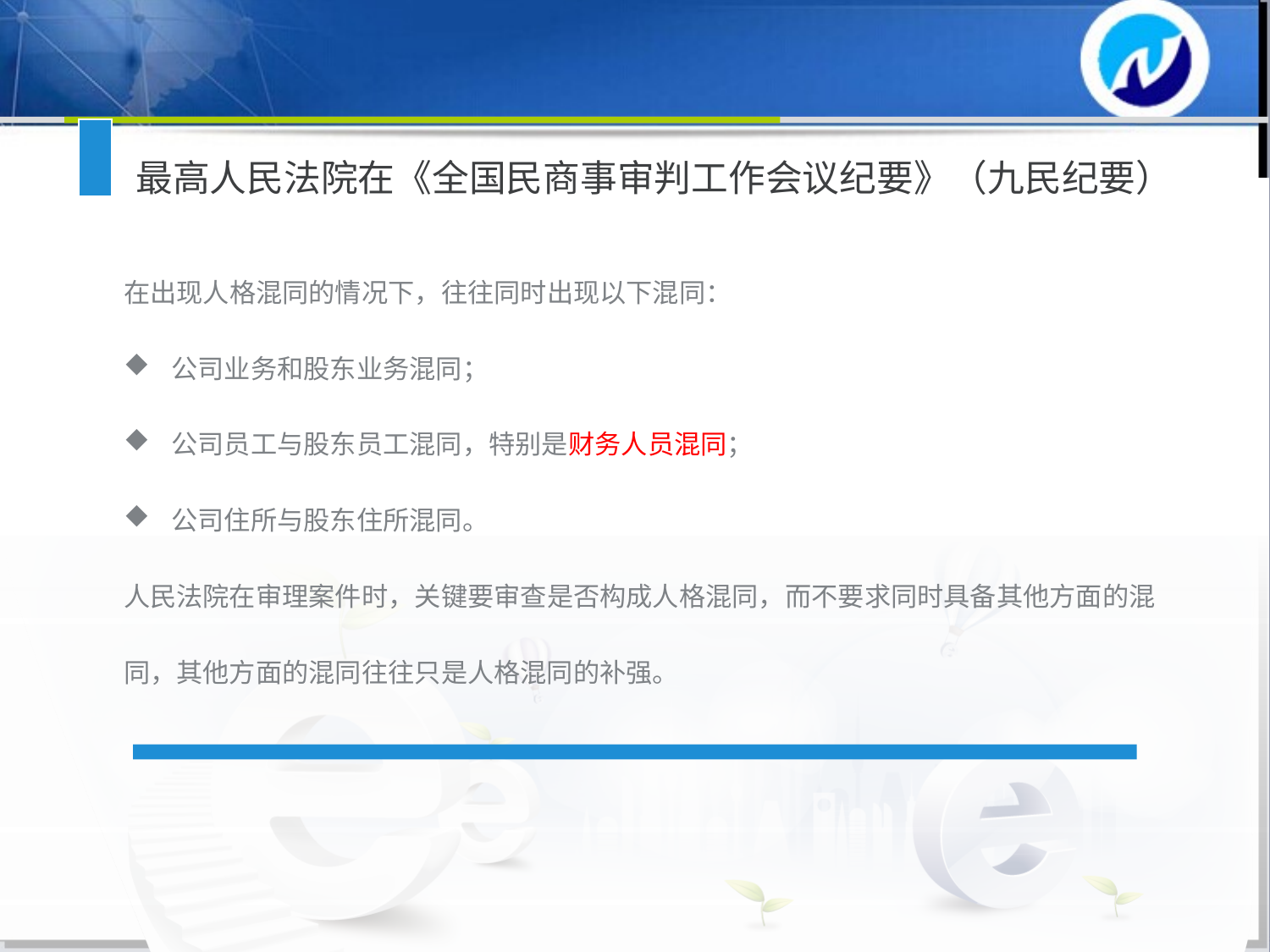

最高人民法院在《全国民商事审判工作会议纪要》（九民纪要）
在出现人格混同的情况下，往往同时出现以下混同：
公司业务和股东业务混同；
公司员工与股东员工混同，特别是财务人员混同；
公司住所与股东住所混同。
人民法院在审理案件时，关键要审查是否构成人格混同，而不要求同时具备其他方面的混同，其他方面的混同往往只是人格混同的补强。